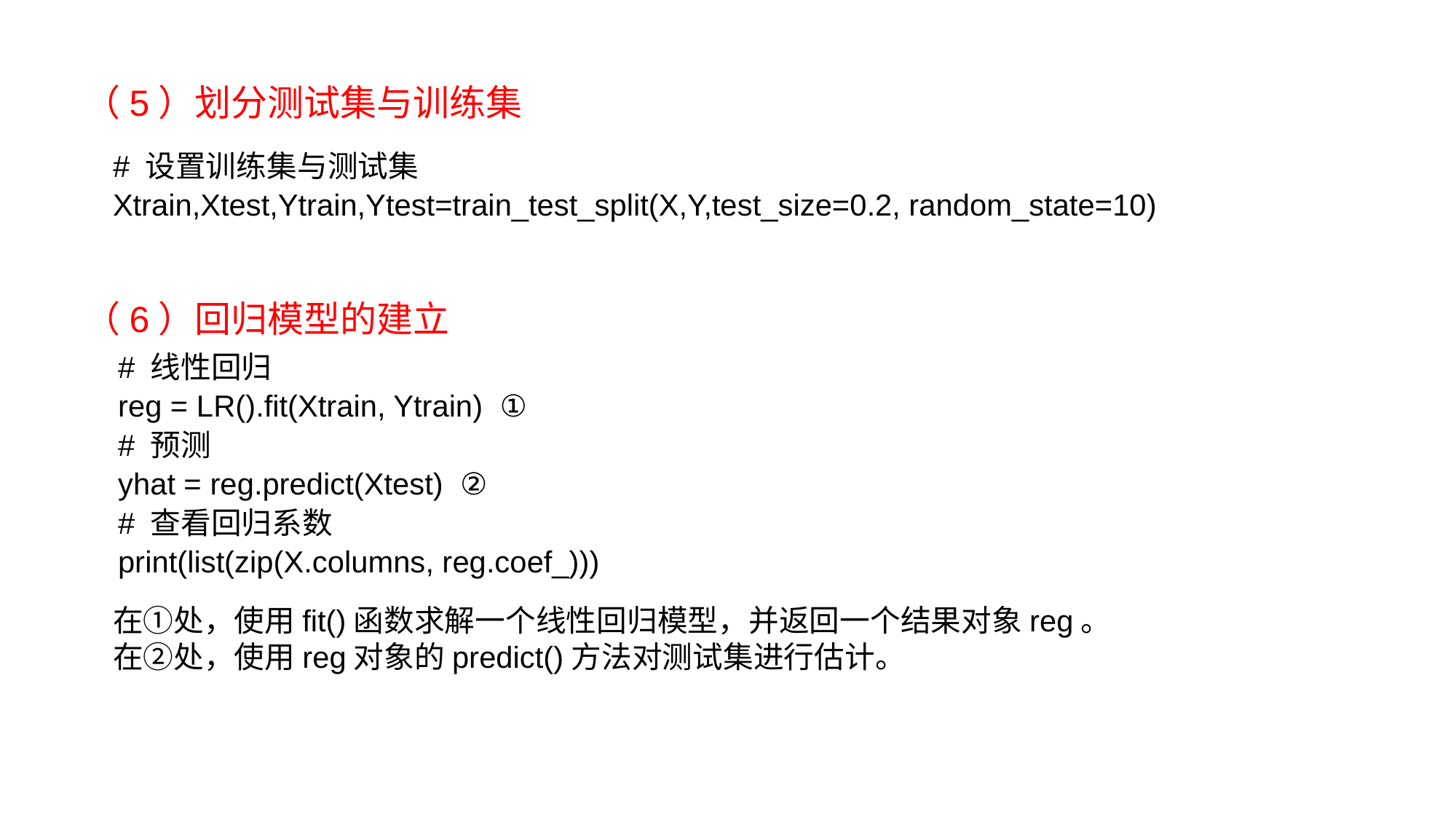

（5）划分测试集与训练集
# 设置训练集与测试集
Xtrain,Xtest,Ytrain,Ytest=train_test_split(X,Y,test_size=0.2, random_state=10)
（6）回归模型的建立
# 线性回归
reg = LR().fit(Xtrain, Ytrain)  ①
# 预测
yhat = reg.predict(Xtest)  ②
# 查看回归系数
print(list(zip(X.columns, reg.coef_)))
TEXT  add here
TEXT  add here
TEXT  add here
在①处，使用fit()函数求解一个线性回归模型，并返回一个结果对象reg。
在②处，使用reg对象的predict()方法对测试集进行估计。